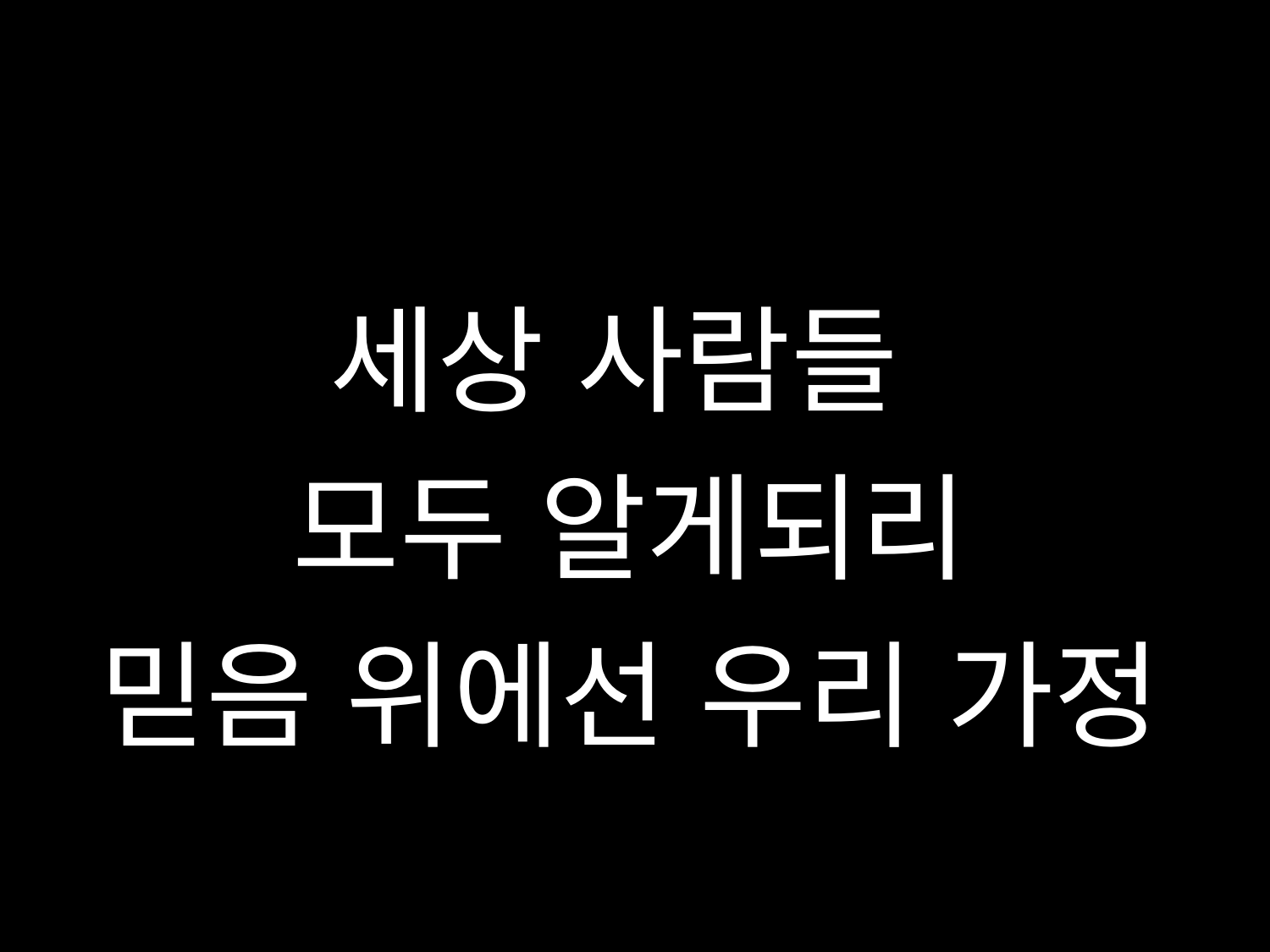

세상 사람들
모두 알게되리
믿음 위에선 우리 가정